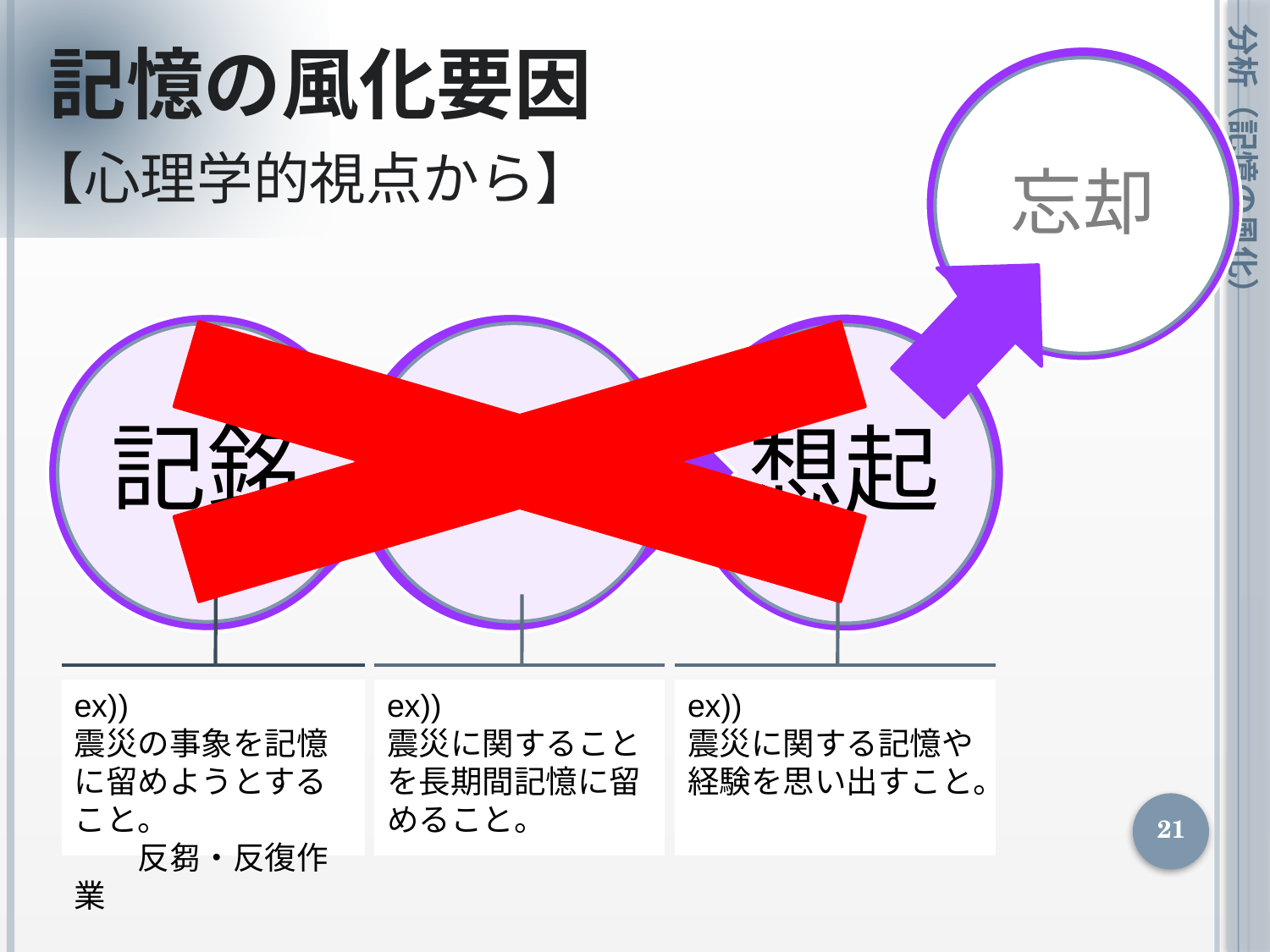

記憶の風化要因

忘却
想起
保持
記銘
# 【心理学的視点から】
 分析（記憶の風化）

ex))
震災に関することを長期間記憶に留めること。

ex))
震災の事象を記憶に留めようとすること。
　　反芻・反復作業

ex))
震災に関する記憶や経験を思い出すこと。
21